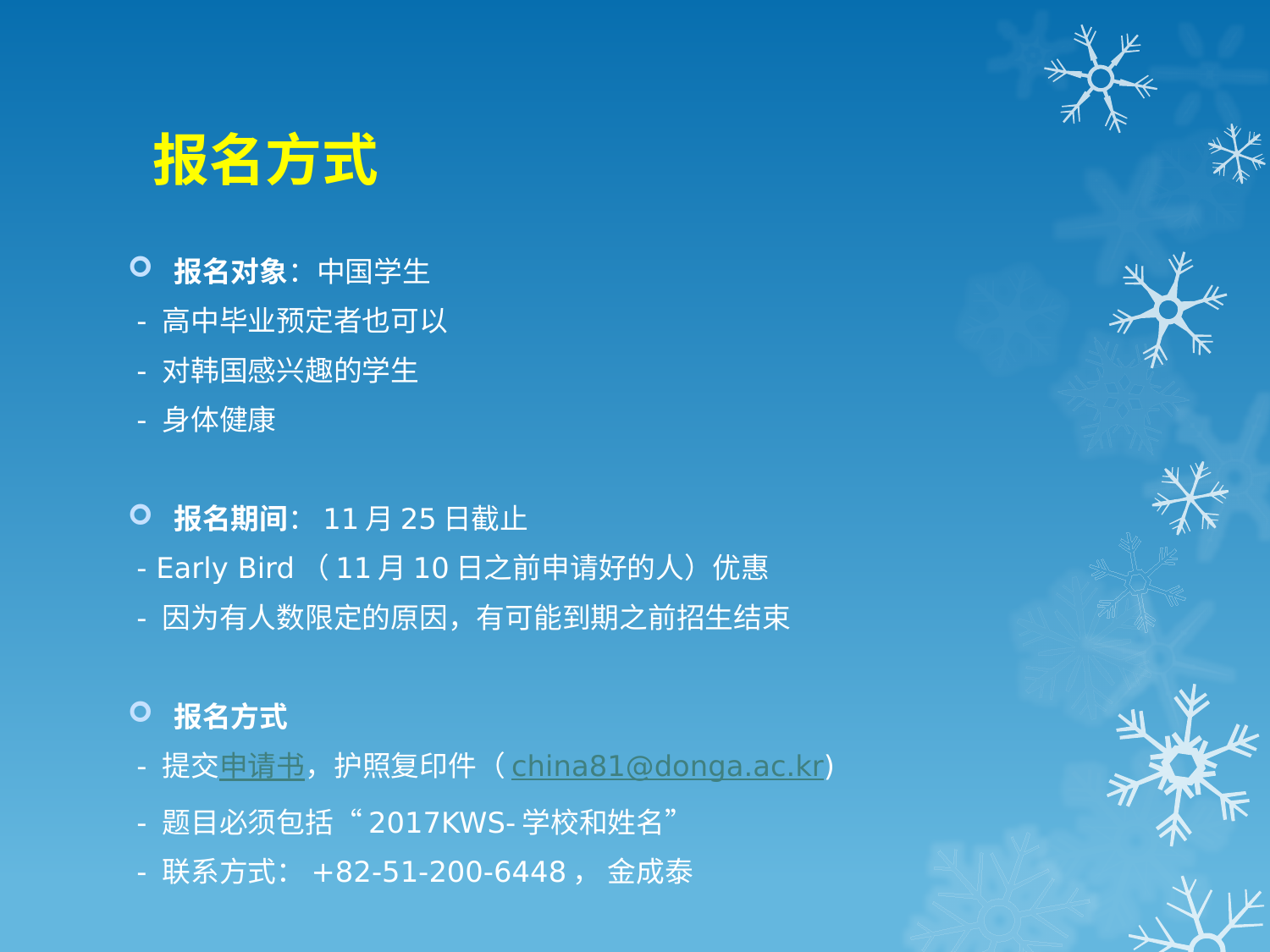

# 报名方式
报名对象：中国学生
 - 高中毕业预定者也可以
 - 对韩国感兴趣的学生
 - 身体健康

报名期间：11月25日截止
 - Early Bird（11月10日之前申请好的人）优惠
 - 因为有人数限定的原因，有可能到期之前招生结束

报名方式
 - 提交申请书，护照复印件（china81@donga.ac.kr)
 - 题目必须包括“2017KWS-学校和姓名”
 - 联系方式：+82-51-200-6448， 金成泰